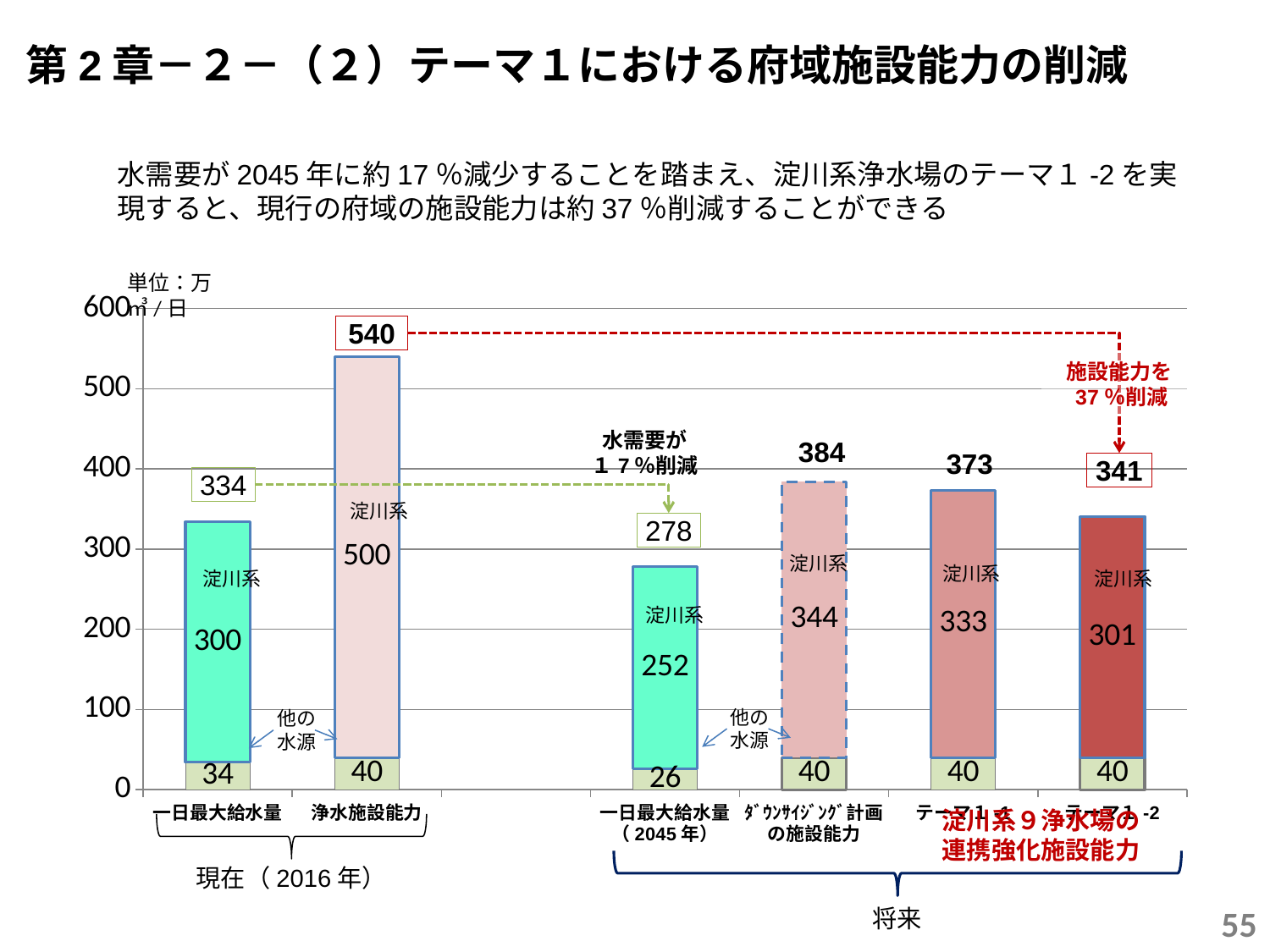

第2章－２－（２）テーマ１における府域施設能力の削減
水需要が2045年に約17％減少することを踏まえ、淀川系浄水場のテーマ１-2を実現すると、現行の府域の施設能力は約37％削減することができる
単位：万㎥/日

### Chart

| Category | それ以外 | 淀川系 |
|---|---|---|
| 一日最大給水量 | 34.0 | 300.0 |
| 浄水施設能力 | 40.0 | 500.0 |
|  | None | None |
| 一日最大給水量
（2045年） | 26.0 | 252.0 |
| ﾀﾞｳﾝｻｲｼﾞﾝｸﾞ計画
の施設能力 | 40.0 | 344.0 |
| テーマ１-1 | 40.0 | 333.0 |
| テーマ１-2 | 40.0 | 301.0 |
540
施設能力を37％削減
水需要が
１7％削減
384
373
341
334
淀川系
278
淀川系
淀川系
淀川系
淀川系
淀川系
他の
水源
他の
水源
淀川系９浄水場の
連携強化施設能力

現在（2016年）

将来
55